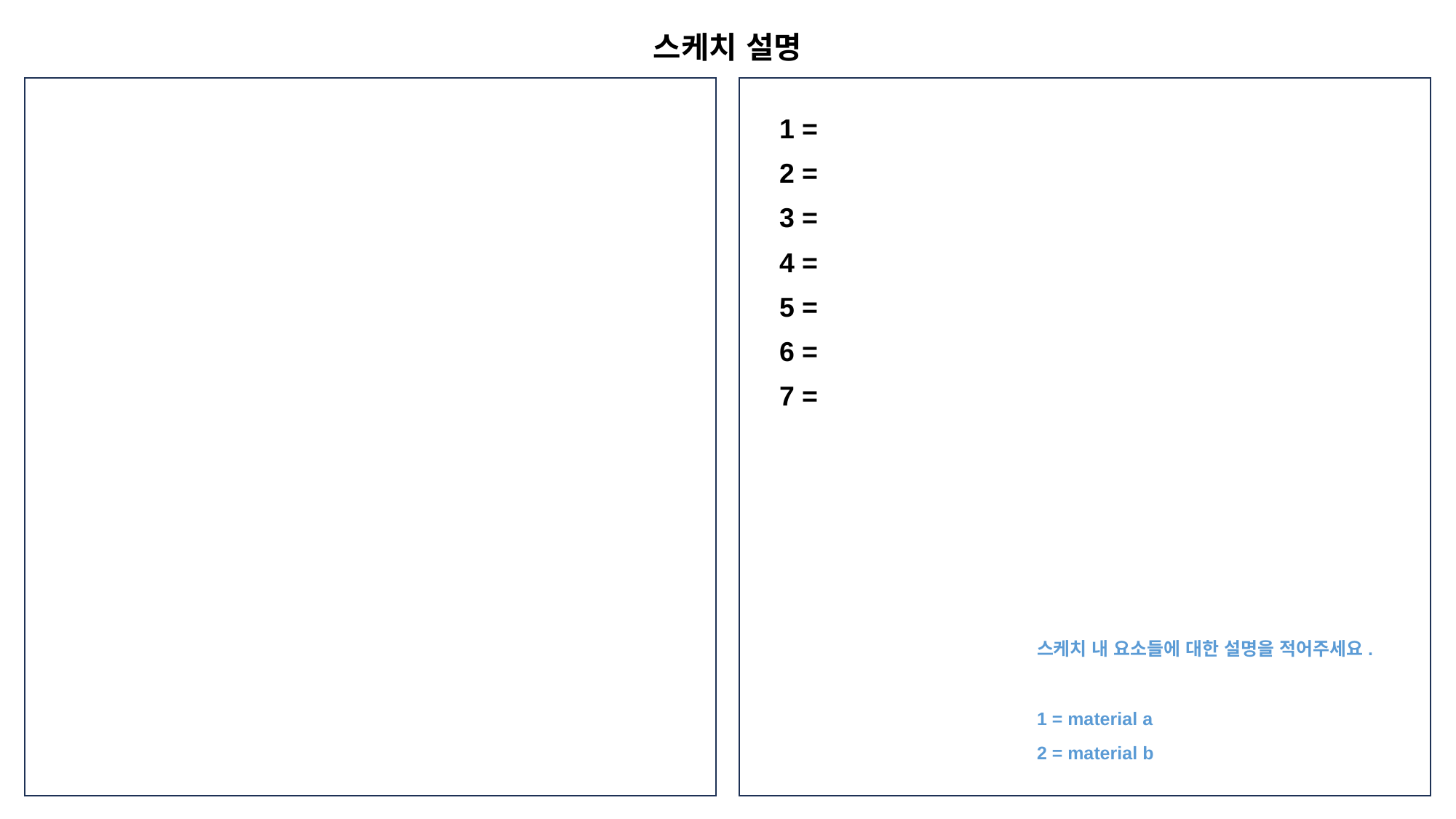

스케치 설명

1 =
2 =
3 =
4 =
5 =
6 =
7 =

스케치 내 요소들에 대한 설명을 적어주세요.

1 = material a
2 = material b